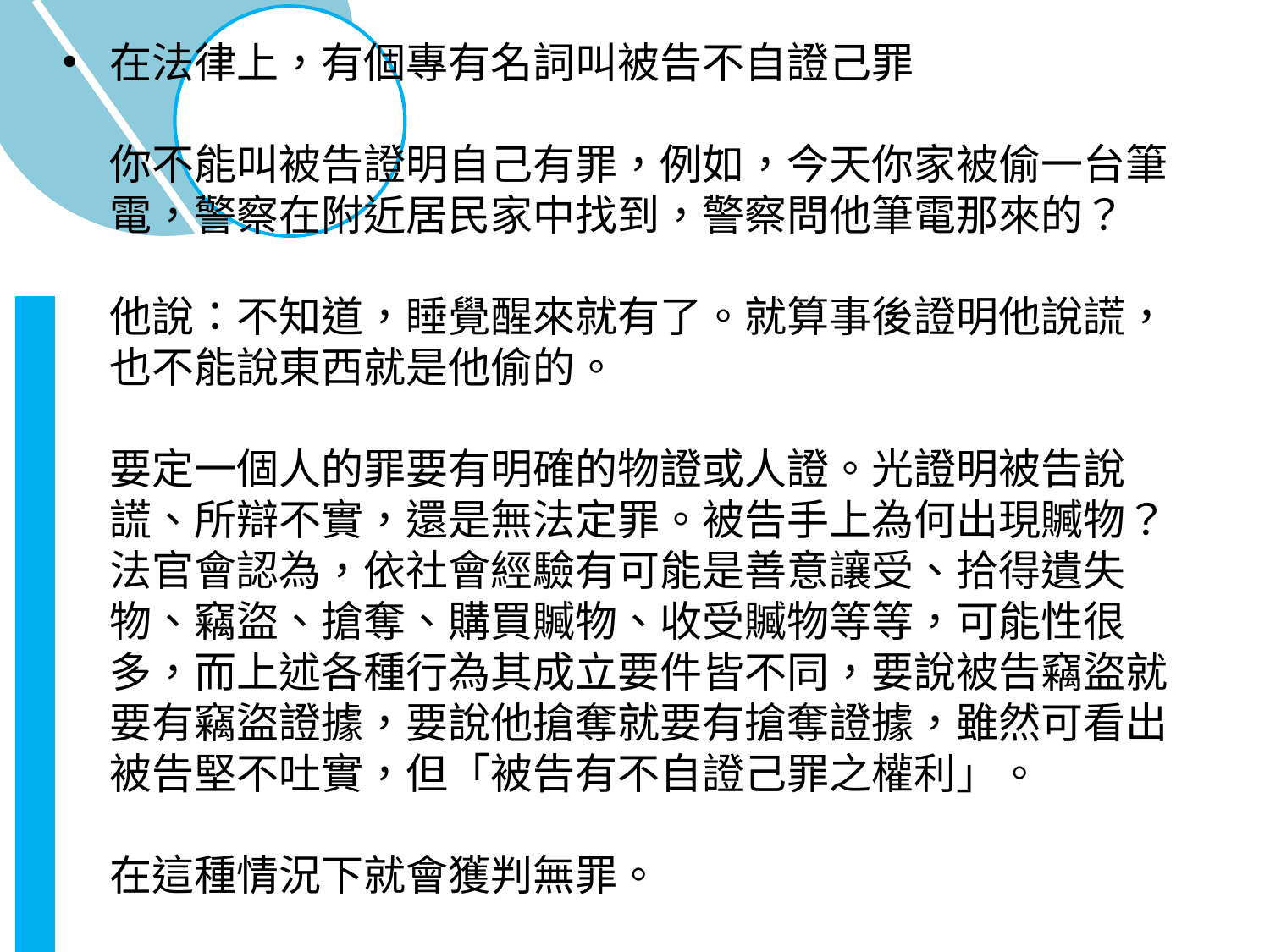

在法律上，有個專有名詞叫被告不自證己罪
你不能叫被告證明自己有罪，例如，今天你家被偷一台筆電，警察在附近居民家中找到，警察問他筆電那來的？
他說：不知道，睡覺醒來就有了。就算事後證明他說謊，也不能說東西就是他偷的。
要定一個人的罪要有明確的物證或人證。光證明被告說謊、所辯不實，還是無法定罪。被告手上為何出現贓物？法官會認為，依社會經驗有可能是善意讓受、拾得遺失物、竊盜、搶奪、購買贓物、收受贓物等等，可能性很多，而上述各種行為其成立要件皆不同，要說被告竊盜就要有竊盜證據，要說他搶奪就要有搶奪證據，雖然可看出被告堅不吐實，但「被告有不自證己罪之權利」。
在這種情況下就會獲判無罪。
#